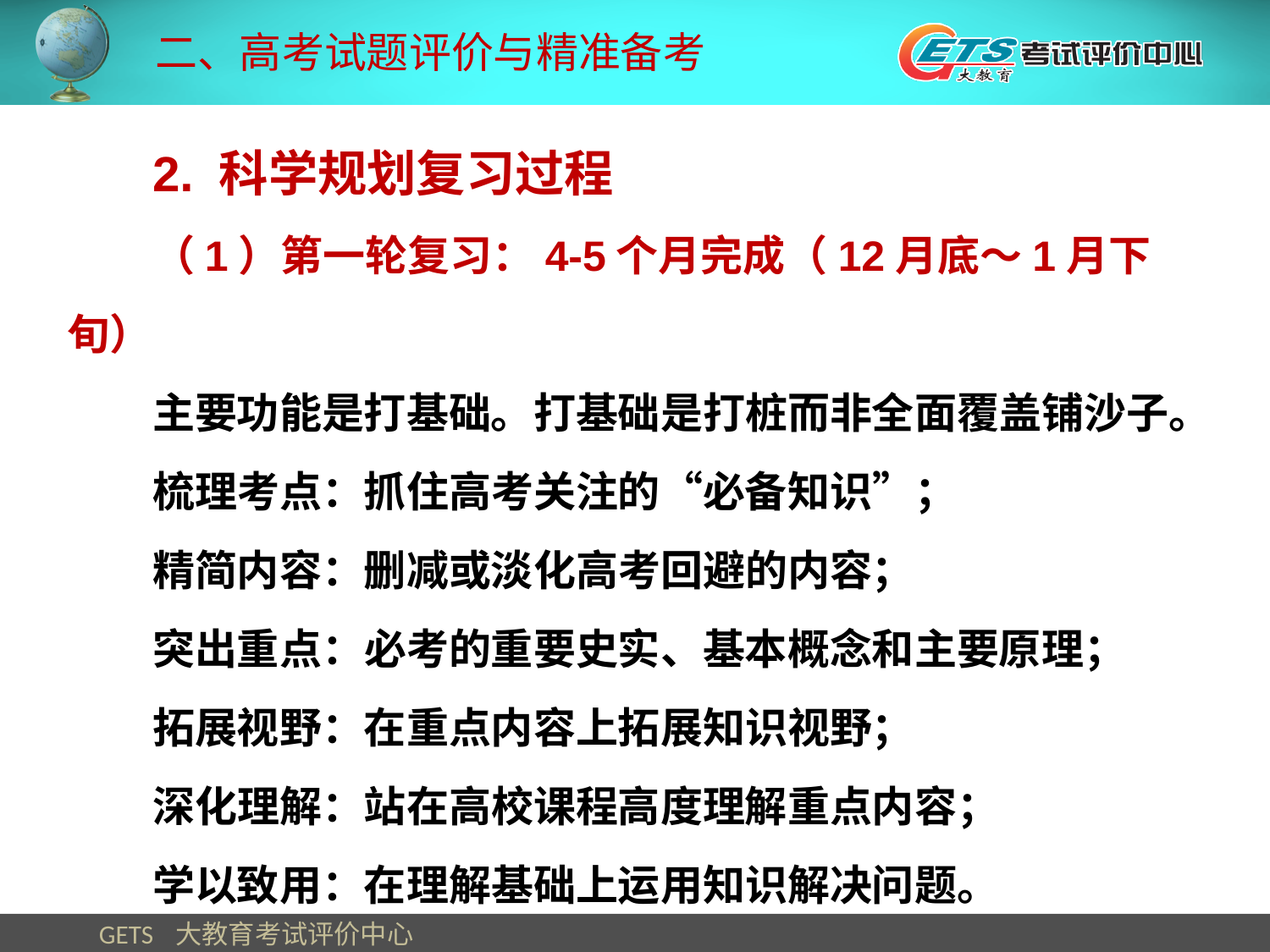

二、高考试题评价与精准备考
2. 科学规划复习过程
（1）第一轮复习：4-5个月完成（12月底～1月下旬）
主要功能是打基础。打基础是打桩而非全面覆盖铺沙子。
梳理考点：抓住高考关注的“必备知识”；
精简内容：删减或淡化高考回避的内容；
突出重点：必考的重要史实、基本概念和主要原理；
拓展视野：在重点内容上拓展知识视野；
深化理解：站在高校课程高度理解重点内容；
学以致用：在理解基础上运用知识解决问题。